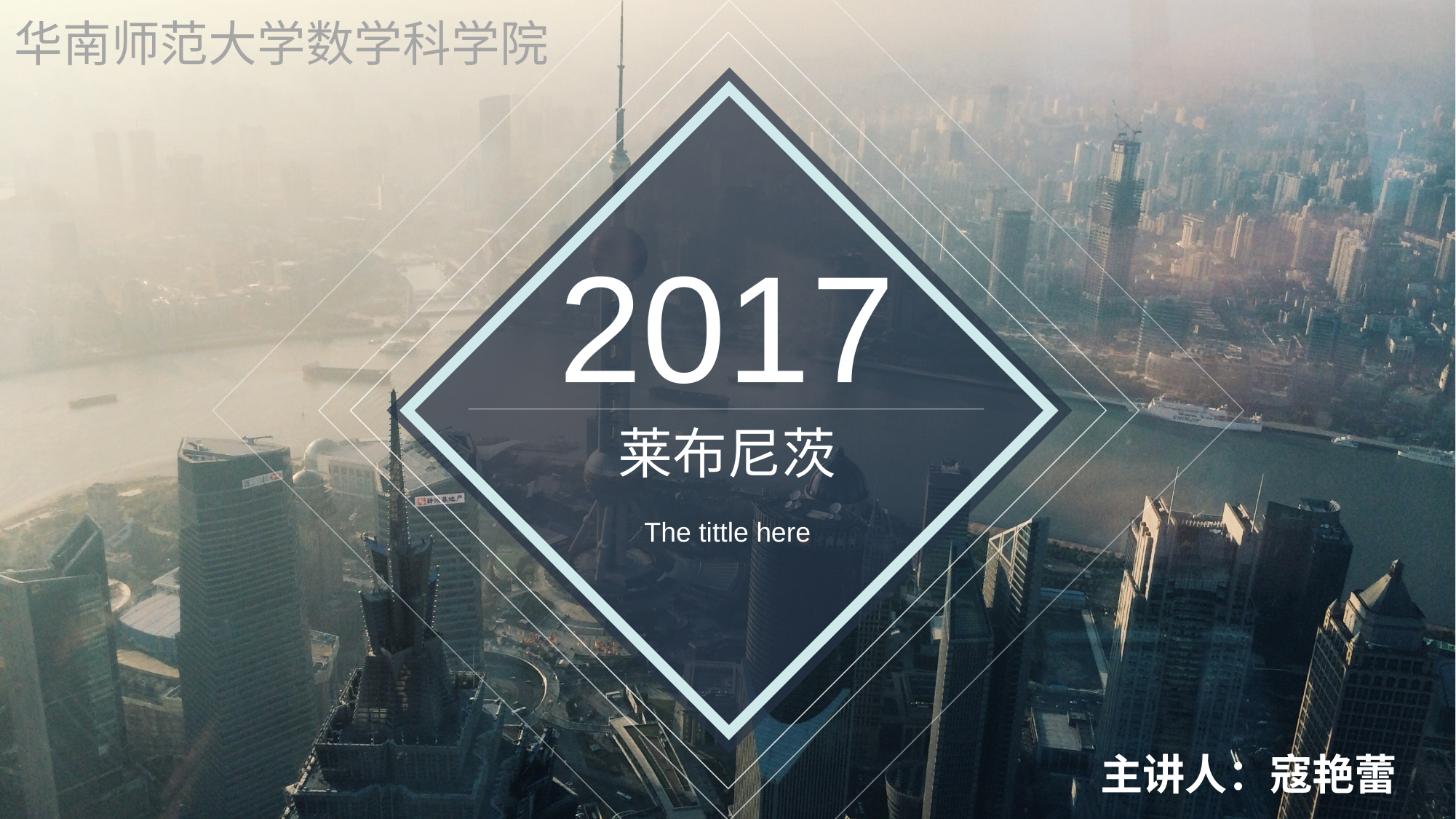

华南师范大学数学科学院
# 莱布尼茨
The tittle here
主讲人：寇艳蕾